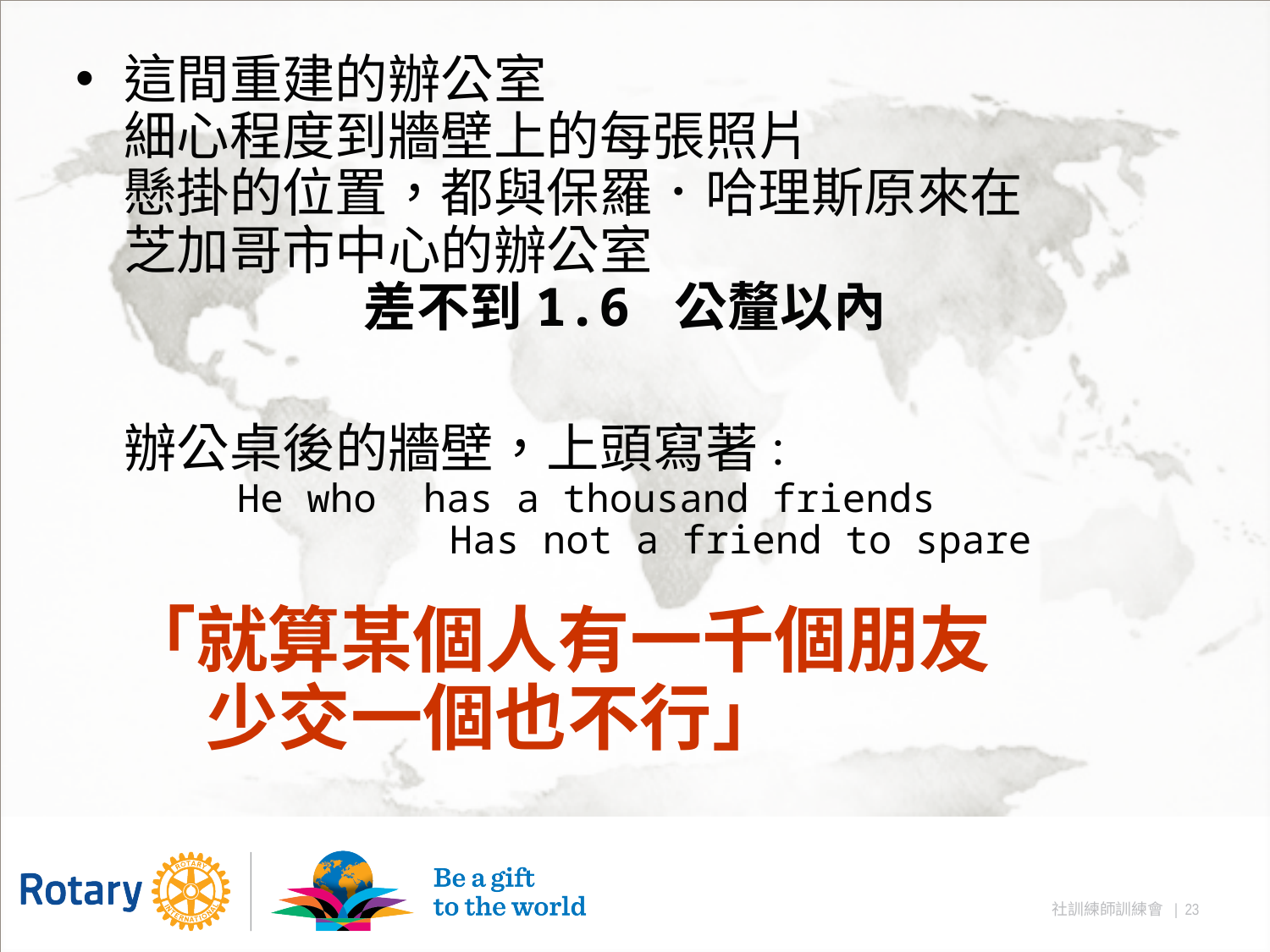

#
這間重建的辦公室
細心程度到牆壁上的每張照片
懸掛的位置，都與保羅．哈理斯原來在
芝加哥市中心的辦公室
                           差不到1.6 公釐以內
辦公桌後的牆壁，上頭寫著：
            He who  has a thousand friends
              Has not a friend to spare
「就算某個人有一千個朋友
     少交一個也不行」